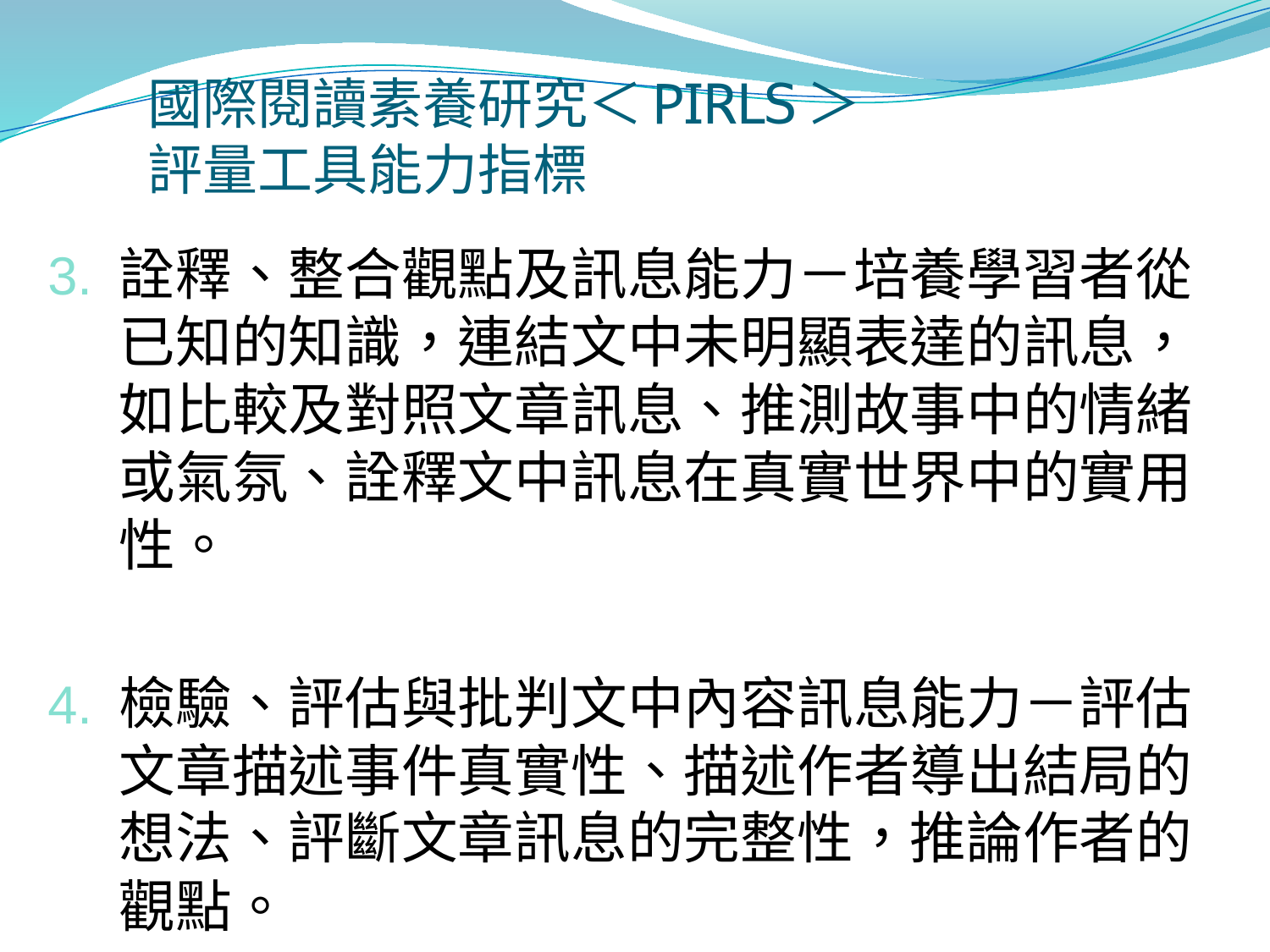

# 國際閱讀素養研究＜PIRLS＞ 評量工具能力指標
詮釋、整合觀點及訊息能力－培養學習者從已知的知識，連結文中未明顯表達的訊息，如比較及對照文章訊息、推測故事中的情緒或氣氛、詮釋文中訊息在真實世界中的實用性。

檢驗、評估與批判文中內容訊息能力－評估文章描述事件真實性、描述作者導出結局的想法、評斷文章訊息的完整性，推論作者的觀點。